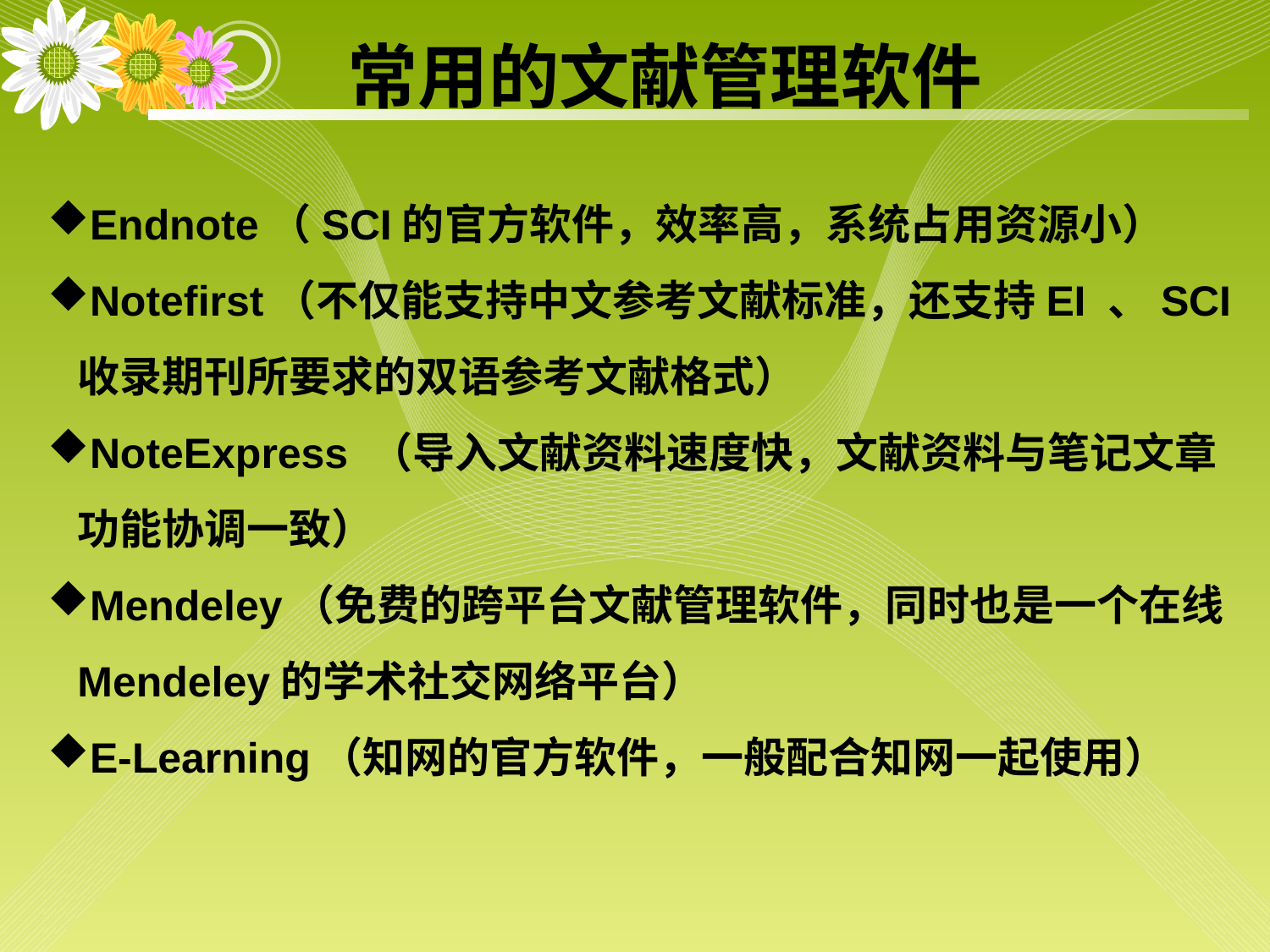

常用的文献管理软件

Endnote（SCI的官方软件，效率高，系统占用资源小）
Notefirst（不仅能支持中文参考文献标准，还支持EI 、SCI 收录期刊所要求的双语参考文献格式）
NoteExpress （导入文献资料速度快，文献资料与笔记文章功能协调一致）
Mendeley（免费的跨平台文献管理软件，同时也是一个在线Mendeley的学术社交网络平台）
E-Learning（知网的官方软件，一般配合知网一起使用）